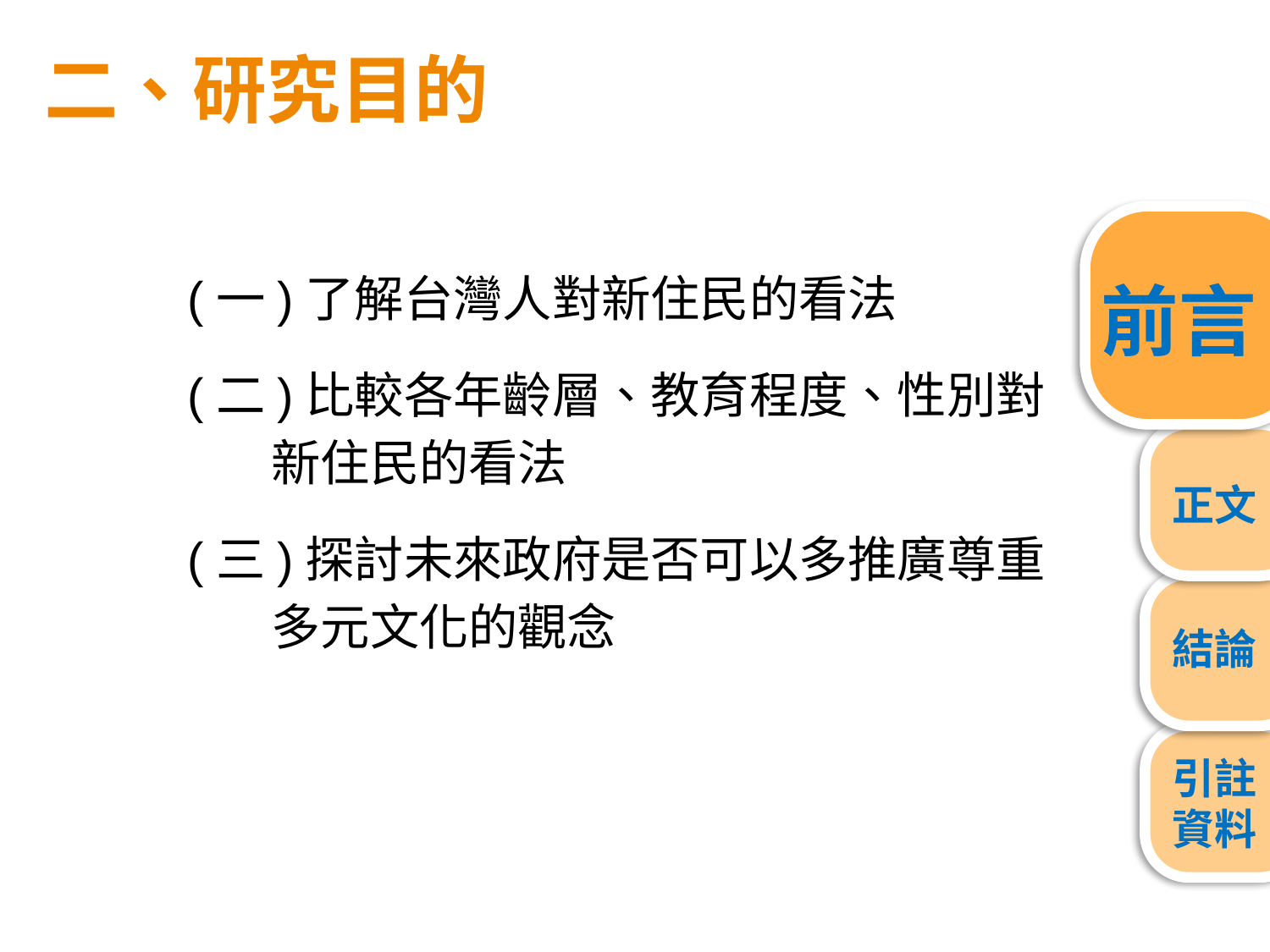

# 二、研究目的

(一)了解台灣人對新住民的看法
(二)比較各年齡層、教育程度、性別對新住民的看法
(三)探討未來政府是否可以多推廣尊重多元文化的觀念

前言

正文

結論

引註
資料